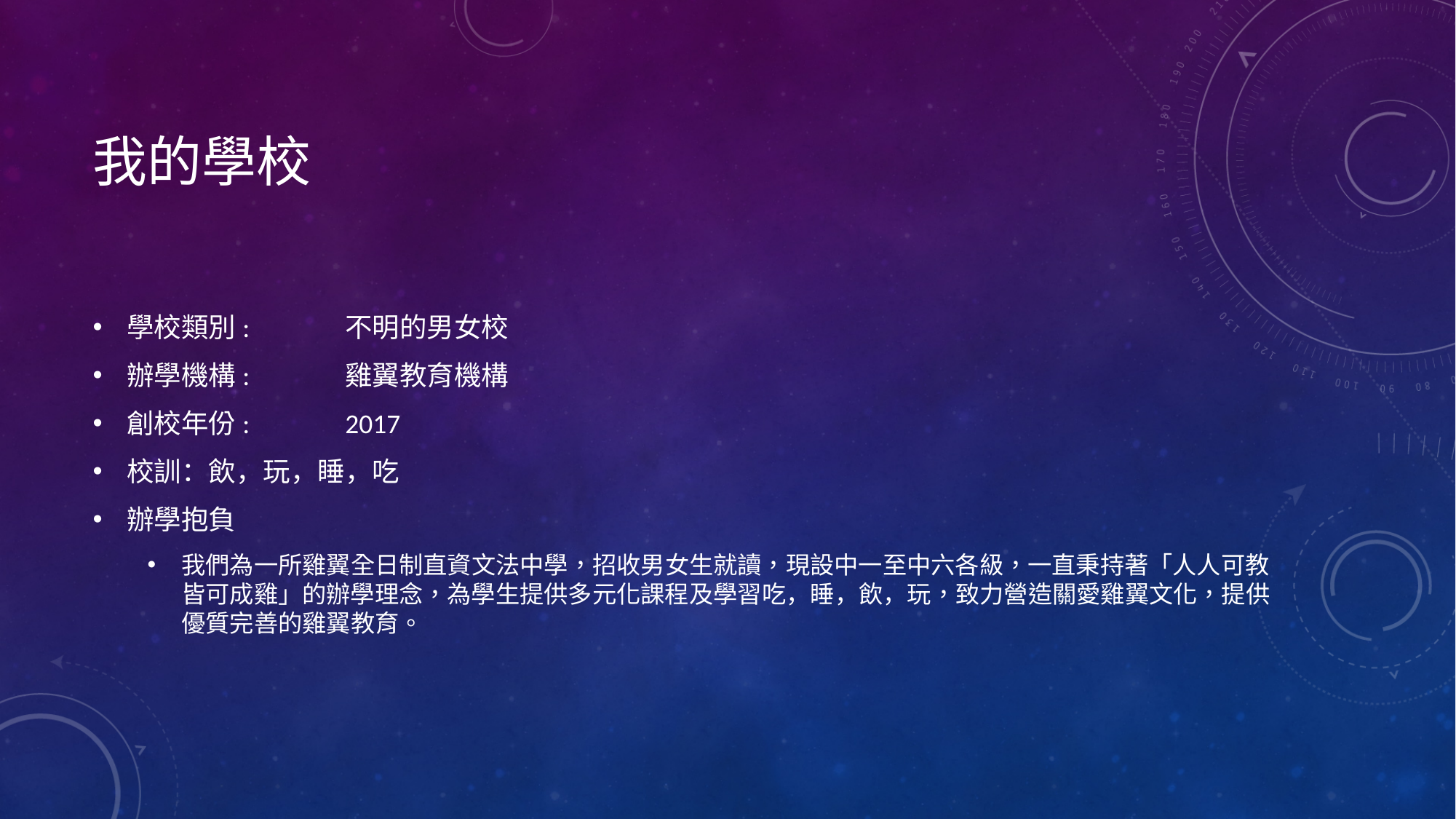

# 我的學校
學校類別:	不明的男女校
辦學機構:	雞翼教育機構
創校年份:	2017
校訓：飲，玩，睡，吃
辦學抱負
我們為一所雞翼全日制直資文法中學，招收男女生就讀，現設中一至中六各級，一直秉持著「人人可教 皆可成雞」的辦學理念，為學生提供多元化課程及學習吃，睡，飲，玩，致力營造關愛雞翼文化，提供優質完善的雞翼教育。